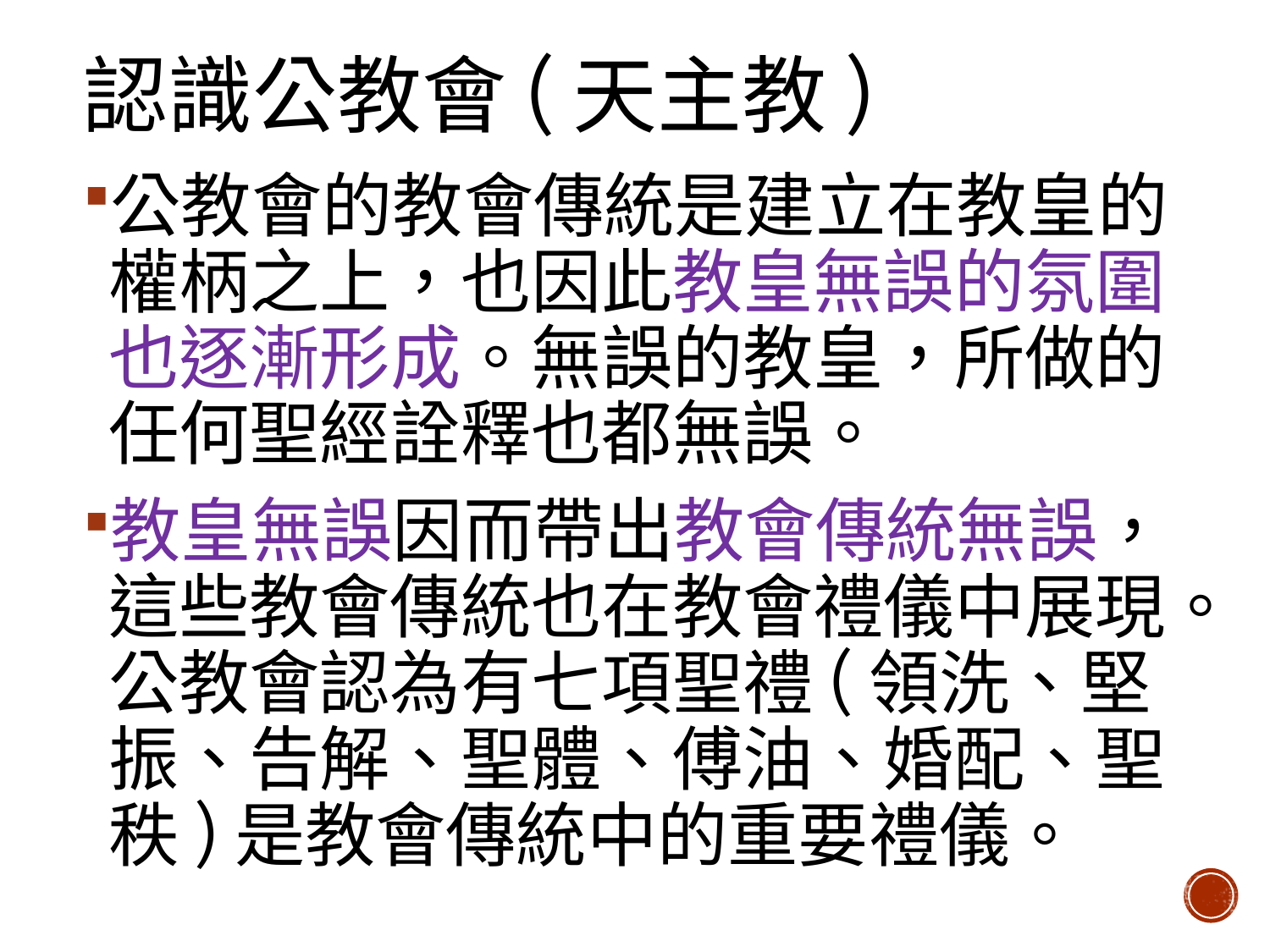

# 認識公教會(天主教)
公教會的教會傳統是建立在教皇的權柄之上，也因此教皇無誤的氛圍也逐漸形成。無誤的教皇，所做的任何聖經詮釋也都無誤。
教皇無誤因而帶出教會傳統無誤，這些教會傳統也在教會禮儀中展現。公教會認為有七項聖禮(領洗、堅振、告解、聖體、傅油、婚配、聖秩)是教會傳統中的重要禮儀。